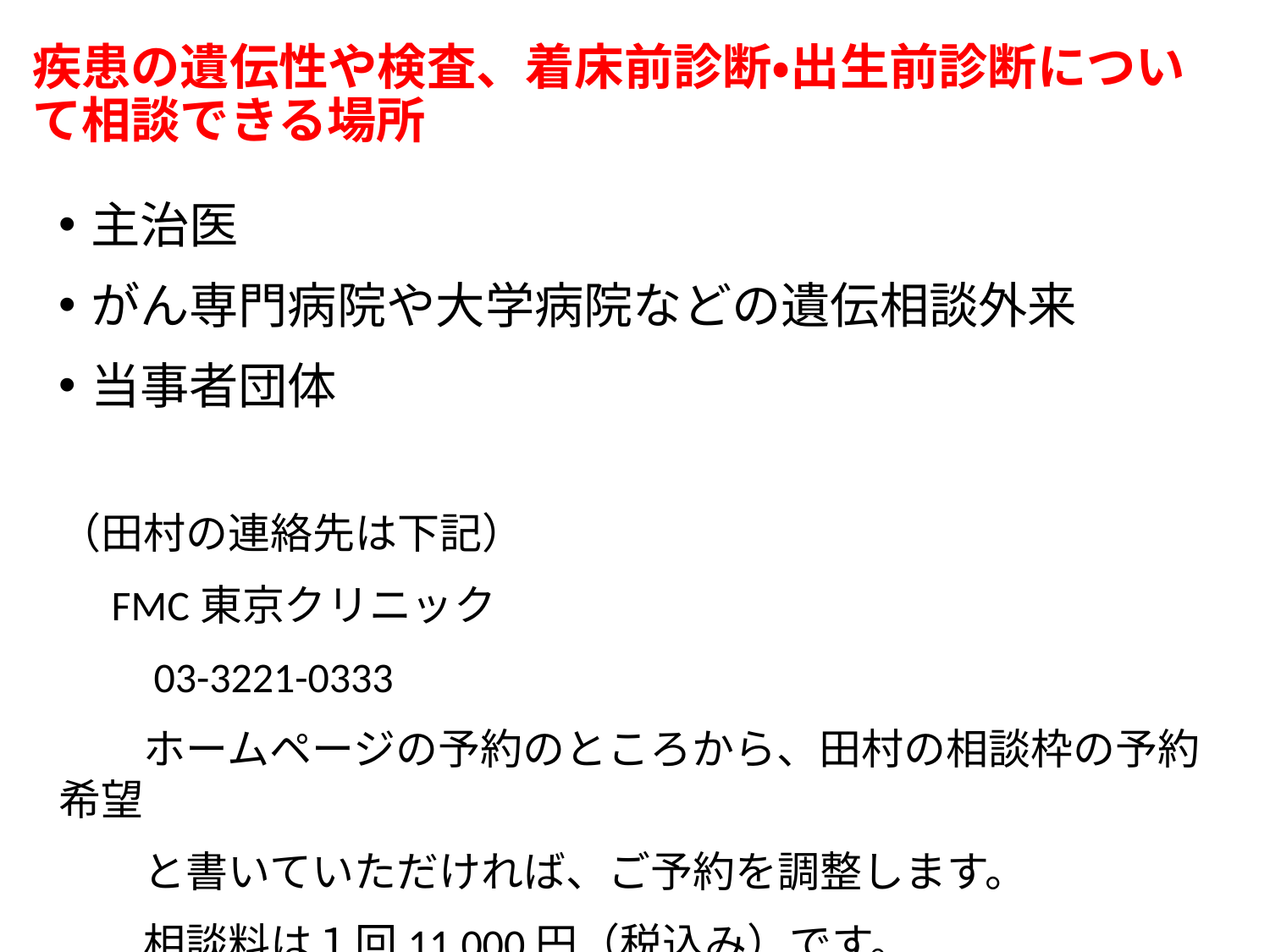

# 疾患の遺伝性や検査、着床前診断・出生前診断について相談できる場所
主治医
がん専門病院や大学病院などの遺伝相談外来
当事者団体

（田村の連絡先は下記）
　FMC東京クリニック
　　03-3221-0333
　　ホームページの予約のところから、田村の相談枠の予約希望
　　と書いていただければ、ご予約を調整します。
　　相談料は１回11,000円（税込み）です。